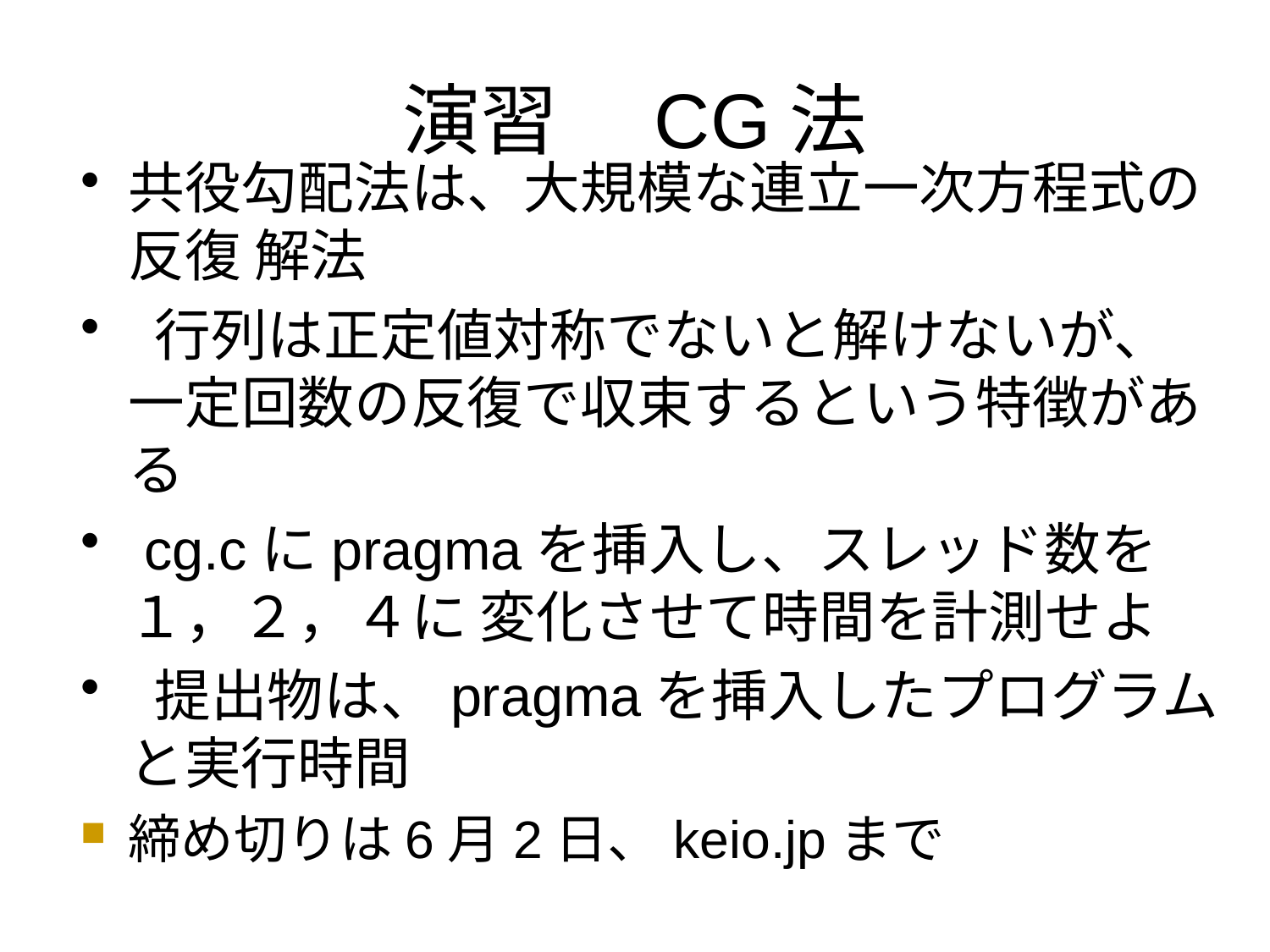

# 演習　CG法
共役勾配法は、大規模な連立一次方程式の反復 解法
 行列は正定値対称でないと解けないが、一定回数の反復で収束するという特徴がある
 cg.cにpragmaを挿入し、スレッド数を１，２，４に 変化させて時間を計測せよ
 提出物は、pragmaを挿入したプログラムと実行時間
締め切りは6月2日、keio.jpまで